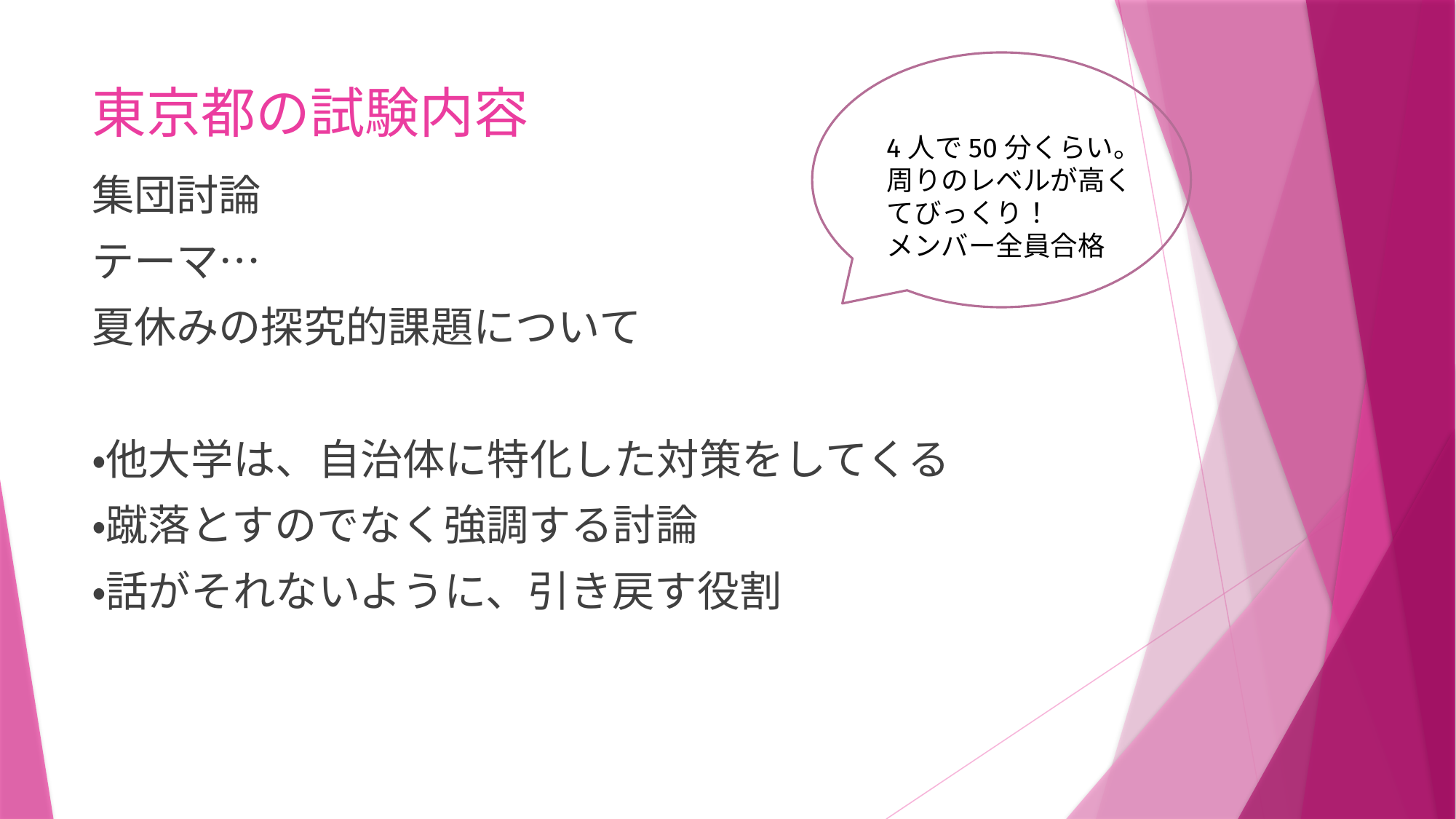

# 東京都の試験内容
4人で50分くらい。
周りのレベルが高くてびっくり！
メンバー全員合格
集団討論
テーマ…
夏休みの探究的課題について

・他大学は、自治体に特化した対策をしてくる
・蹴落とすのでなく強調する討論
・話がそれないように、引き戻す役割